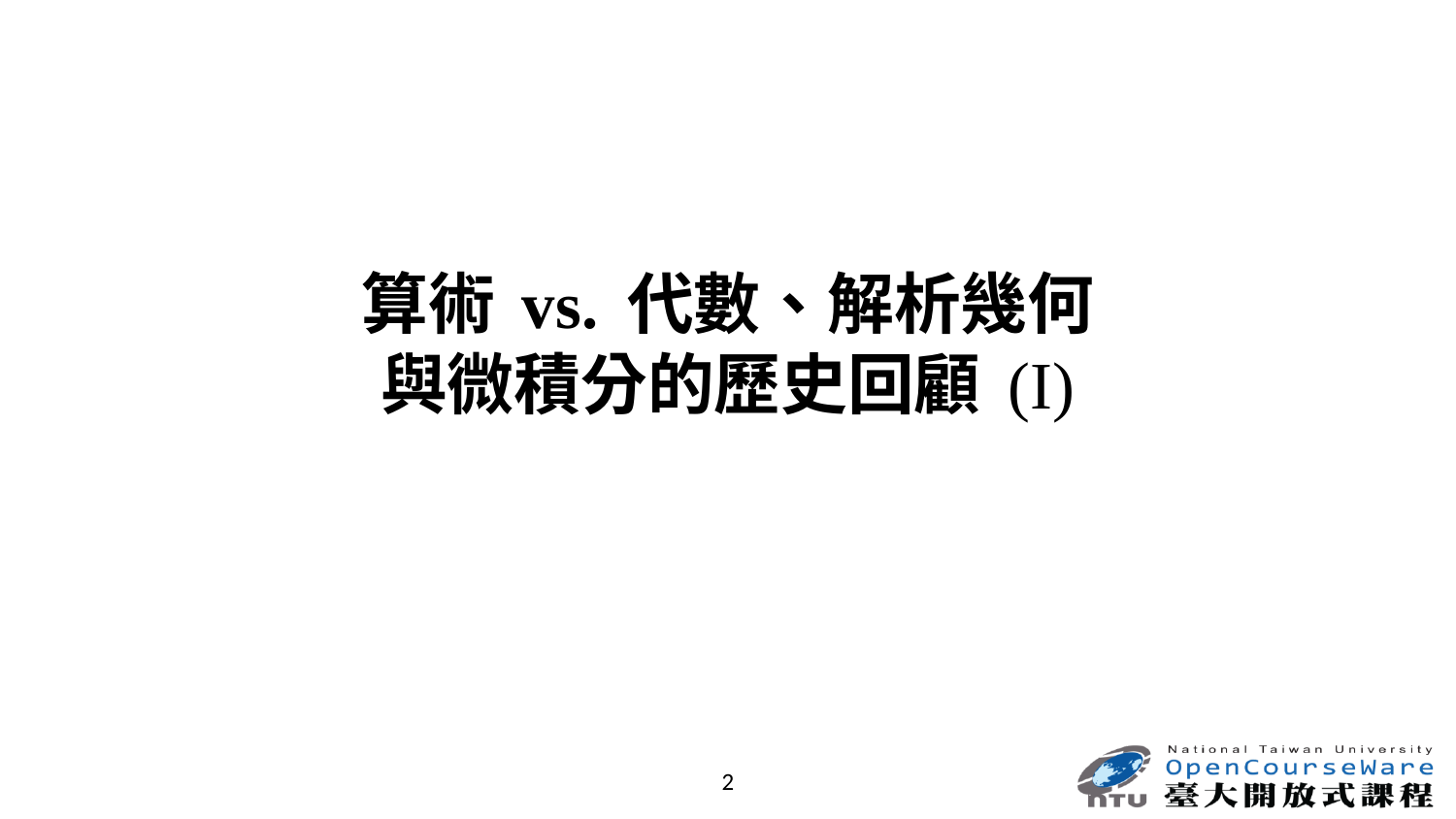

# 算術 vs. 代數、解析幾何 與微積分的歷史回顧 (I)
2